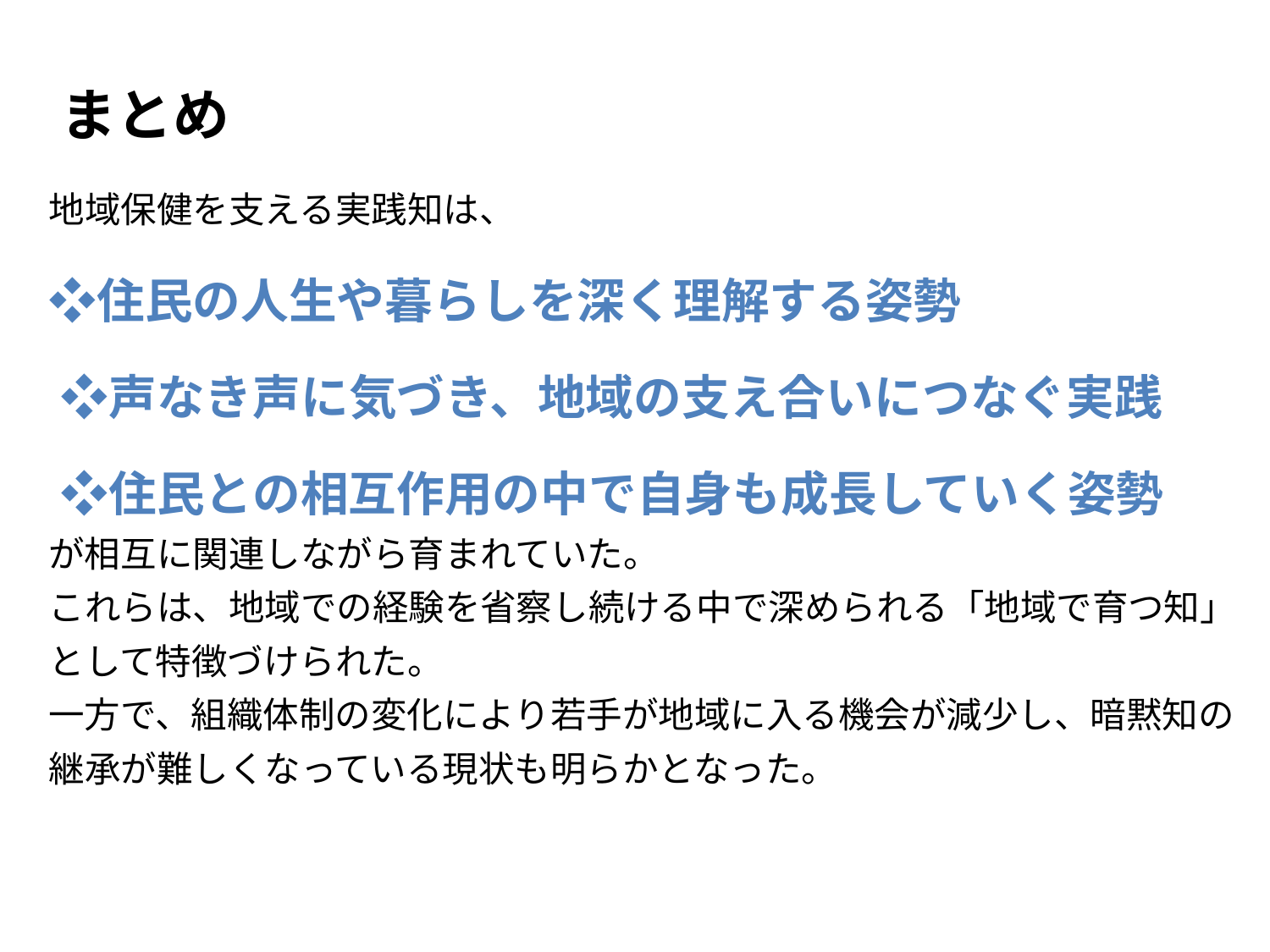

# まとめ
　地域保健を支える実践知は、
　❖住民の人生や暮らしを深く理解する姿勢
　❖声なき声に気づき、地域の支え合いにつなぐ実践
　❖住民との相互作用の中で自身も成長していく姿勢
　が相互に関連しながら育まれていた。
　これらは、地域での経験を省察し続ける中で深められる「地域で育つ知」
　として特徴づけられた。
　一方で、組織体制の変化により若手が地域に入る機会が減少し、暗黙知の
　継承が難しくなっている現状も明らかとなった。